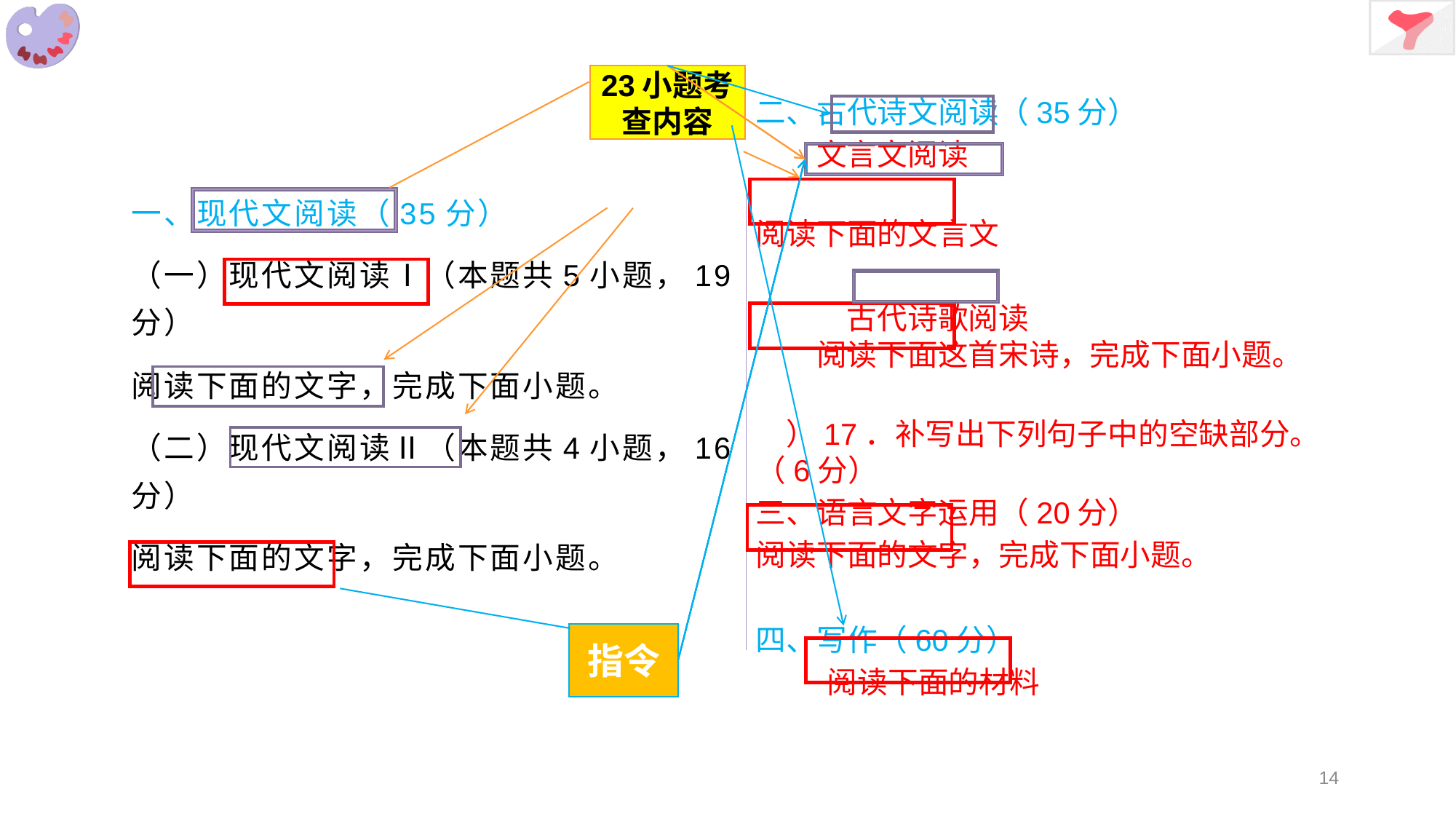

23小题考查内容
二、古代诗文阅读（35分）
（一文言文阅读（本题共4小题，19分）
阅读下面的文言文，完成10～13题。
商君者……
（二）古代诗歌阅读（本题共2小题，9分）阅读下面这首宋诗，完成下面小题。
（三）名篇名句默写（本题共1小题，6分）17．补写出下列句子中的空缺部分。（6分）
三、语言文字运用（20分）
阅读下面的文字，完成下面小题。
17——21题
四、写作（60分）
22．阅读下面的材料，根据要求写作。（60分）

一、现代文阅读（35分）
（一）现代文阅读Ⅰ（本题共5小题，19分）
阅读下面的文字，完成下面小题。
（二）现代文阅读Ⅱ（本题共4小题，16分）
阅读下面的文字，完成下面小题。

指令

14